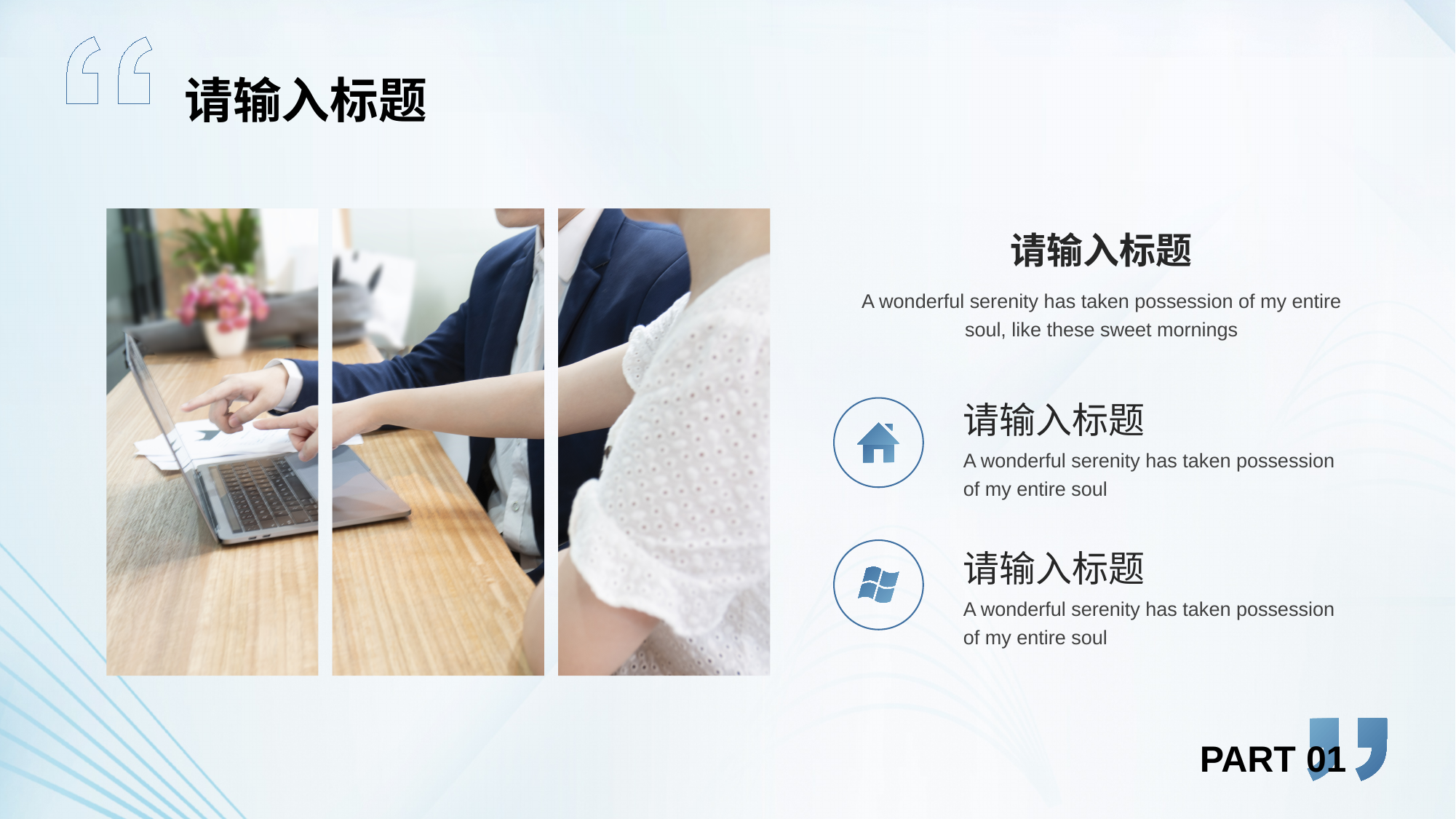

请输入标题

PART 01

请输入标题
A wonderful serenity has taken possession of my entire soul, like these sweet mornings
请输入标题

A wonderful serenity has taken possession of my entire soul

请输入标题

A wonderful serenity has taken possession of my entire soul